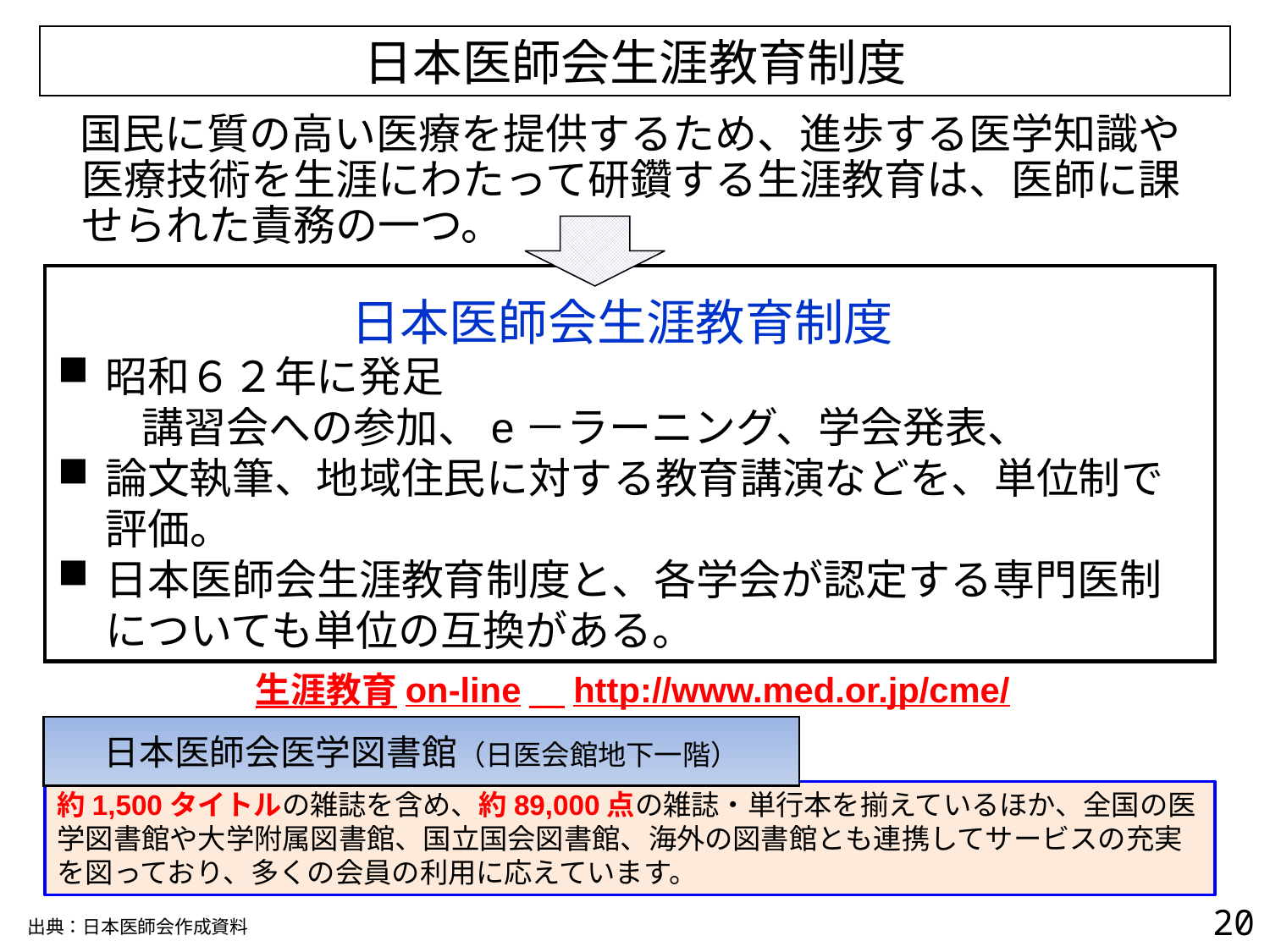

日本医師会生涯教育制度
　国民に質の高い医療を提供するため、進歩する医学知識や医療技術を生涯にわたって研鑽する生涯教育は、医師に課せられた責務の一つ。

 日本医師会生涯教育制度
昭和６２年に発足
　　講習会への参加、e－ラーニング、学会発表、
論文執筆、地域住民に対する教育講演などを、単位制で
    評価。
日本医師会生涯教育制度と、各学会が認定する専門医制についても単位の互換がある。
生涯教育on-line　http://www.med.or.jp/cme/
日本医師会医学図書館（日医会館地下一階）
約1,500タイトルの雑誌を含め、約89,000点の雑誌・単行本を揃えているほか、全国の医学図書館や大学附属図書館、国立国会図書館、海外の図書館とも連携してサービスの充実を図っており、多くの会員の利用に応えています。
20
出典：日本医師会作成資料